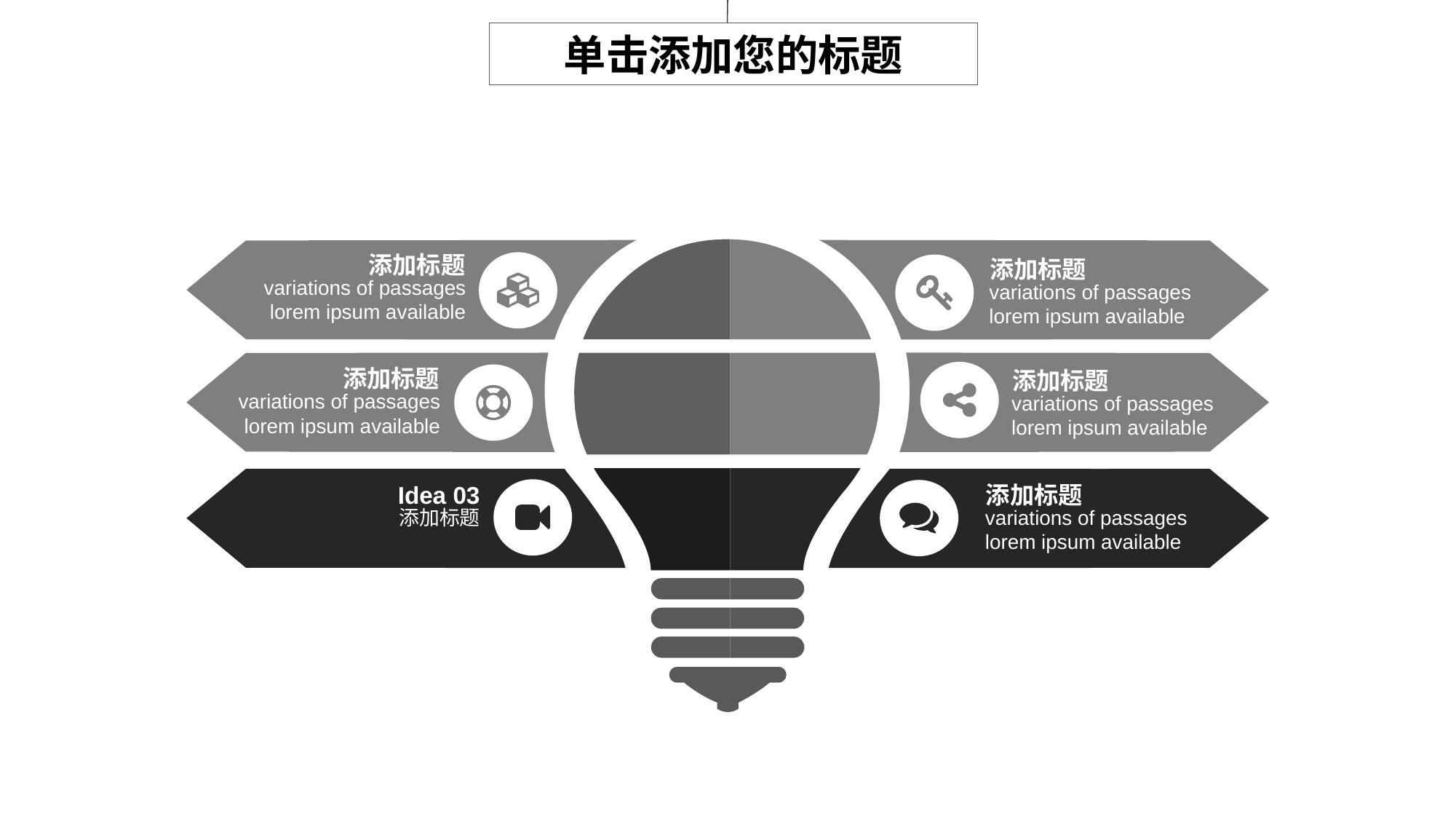

单击添加您的标题

添加标题
variations of passages
lorem ipsum available

添加标题
variations of passages
lorem ipsum available

添加标题
variations of passages
lorem ipsum available

添加标题
variations of passages
lorem ipsum available

Idea 03
添加标题
添加标题
variations of passages
lorem ipsum available